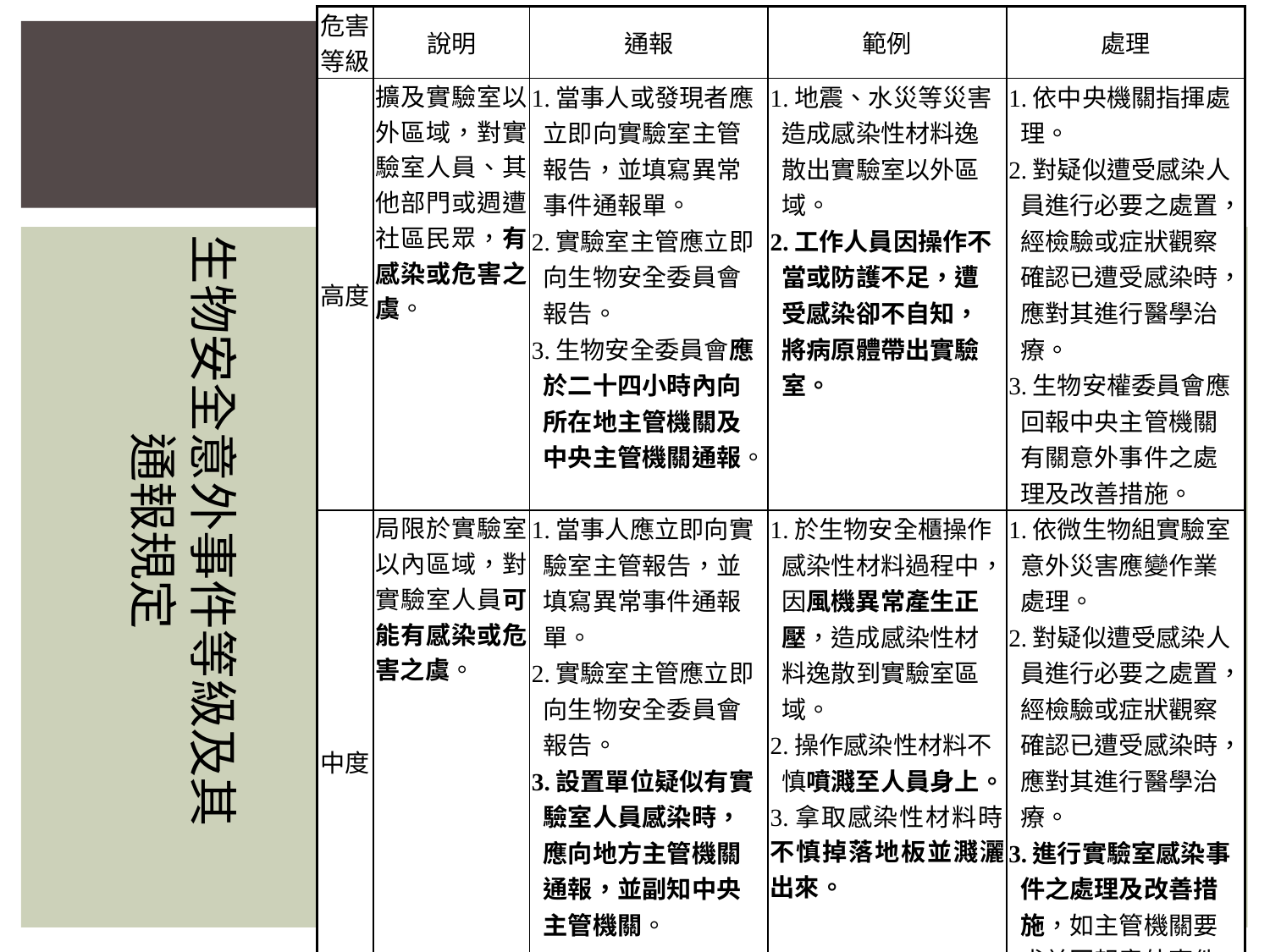

| 危害等級 | 說明 | 通報 | 範例 | 處理 |
| --- | --- | --- | --- | --- |
| 高度 | 擴及實驗室以外區域，對實驗室人員、其他部門或週遭社區民眾，有感染或危害之虞。 | 1.當事人或發現者應立即向實驗室主管報告，並填寫異常事件通報單。 2.實驗室主管應立即向生物安全委員會報告。 3.生物安全委員會應於二十四小時內向所在地主管機關及中央主管機關通報。 | 1.地震、水災等災害造成感染性材料逸散出實驗室以外區域。 2.工作人員因操作不當或防護不足，遭受感染卻不自知，將病原體帶出實驗室。 | 1.依中央機關指揮處理。 2.對疑似遭受感染人員進行必要之處置，經檢驗或症狀觀察確認已遭受感染時，應對其進行醫學治療。 3.生物安權委員會應回報中央主管機關有關意外事件之處理及改善措施。 |
| 中度 | 局限於實驗室以內區域，對實驗室人員可能有感染或危害之虞。 | 1.當事人應立即向實驗室主管報告，並填寫異常事件通報單。 2.實驗室主管應立即向生物安全委員會報告。 3.設置單位疑似有實驗室人員感染時，應向地方主管機關通報，並副知中央主管機關。 | 1.於生物安全櫃操作感染性材料過程中，因風機異常產生正壓，造成感染性材料逸散到實驗室區域。 2.操作感染性材料不慎噴濺至人員身上。 3.拿取感染性材料時，不慎掉落地板並濺灑出來。 | 1.依微生物組實驗室意外災害應變作業處理。 2.對疑似遭受感染人員進行必要之處置，經檢驗或症狀觀察確認已遭受感染時，應對其進行醫學治療。 3.進行實驗室感染事件之處理及改善措施，如主管機關要求並回報意外事件之處理及改善措施 |
| 低度 | 局限於實驗室防護設備內，對實驗室人員較少有感染或危害之虞。 | 當事人應向實驗室主管報告，並填寫異常事件通報單。 | 1.於生物安全櫃內 操作感染性材料 之溢出或翻灑。 2.離心時，發生離心管破裂。 | 1.依微生物組實驗室意外災害應變作業處理。 |
#
生物安全意外事件等級及其
通報規定